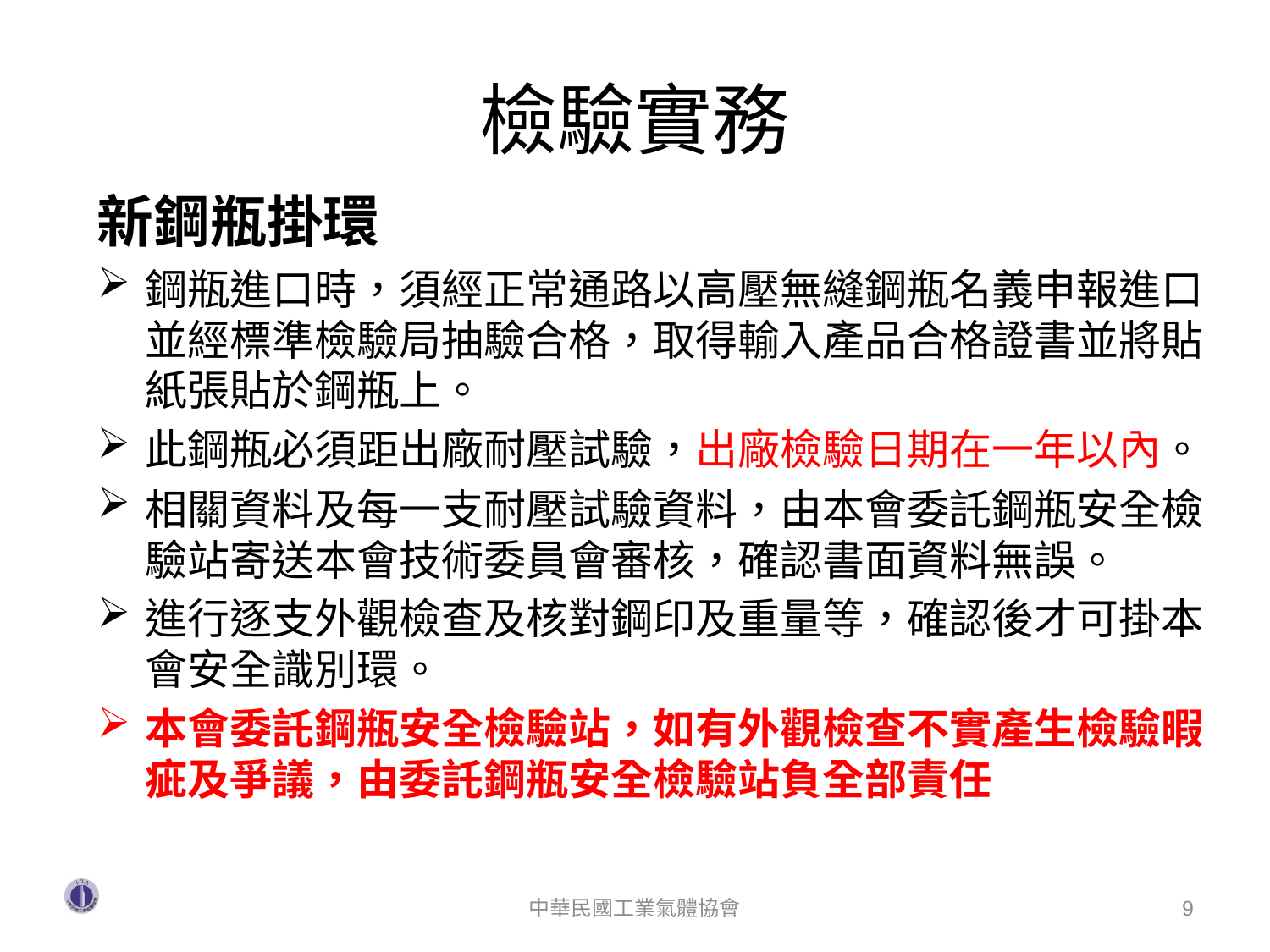

# 檢驗實務
新鋼瓶掛環
鋼瓶進口時，須經正常通路以高壓無縫鋼瓶名義申報進口並經標準檢驗局抽驗合格，取得輸入產品合格證書並將貼紙張貼於鋼瓶上。
此鋼瓶必須距出廠耐壓試驗，出廠檢驗日期在一年以內。
相關資料及每一支耐壓試驗資料，由本會委託鋼瓶安全檢驗站寄送本會技術委員會審核，確認書面資料無誤。
進行逐支外觀檢查及核對鋼印及重量等，確認後才可掛本會安全識別環。
本會委託鋼瓶安全檢驗站，如有外觀檢查不實產生檢驗暇疵及爭議，由委託鋼瓶安全檢驗站負全部責任

中華民國工業氣體協會
9